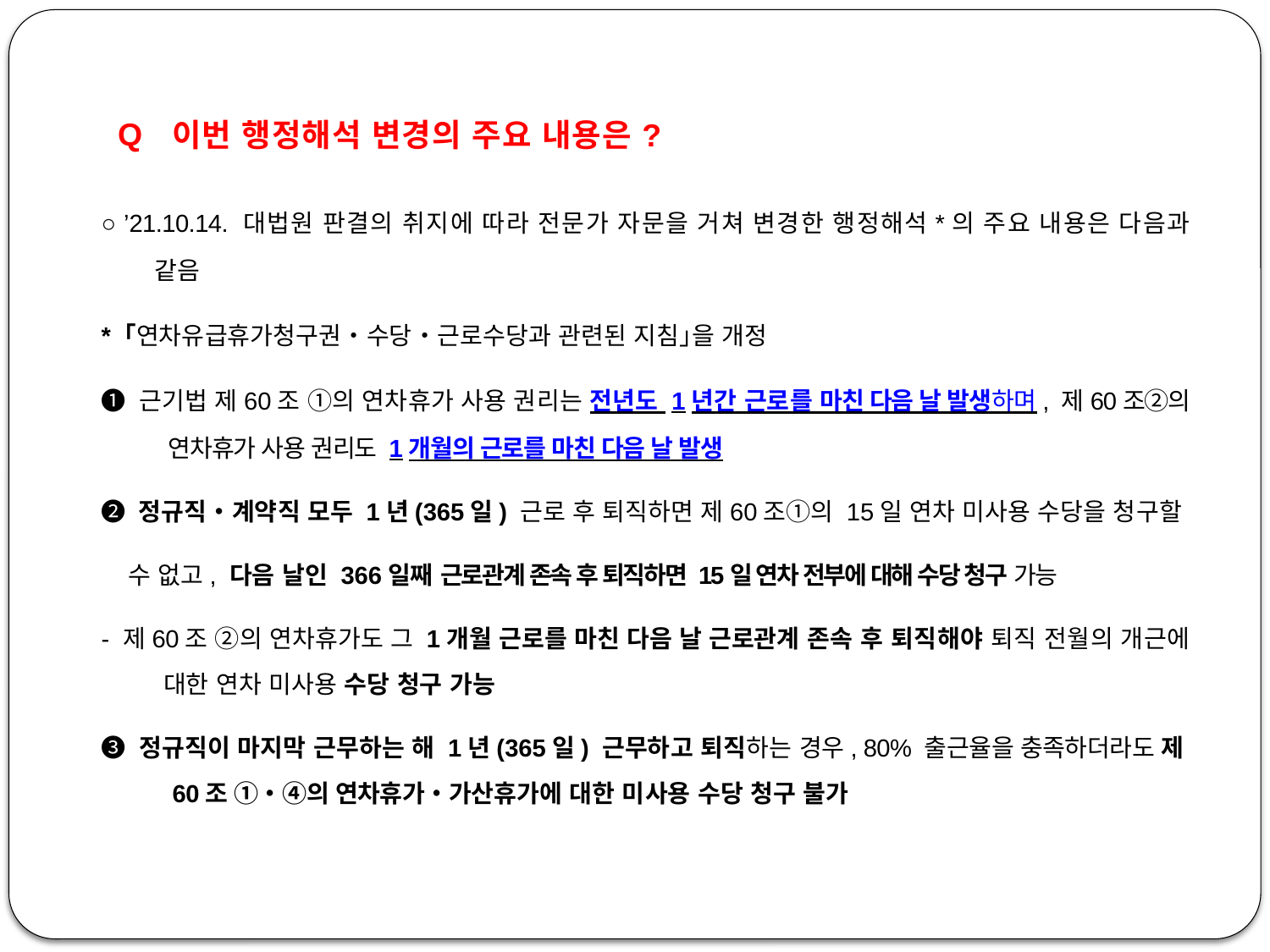

○ ’21.10.14. 대법원 판결의 취지에 따라 전문가 자문을 거쳐 변경한 행정해석*의 주요 내용은 다음과 같음
* ｢연차유급휴가청구권‧수당‧근로수당과 관련된 지침｣을 개정
➊ 근기법 제60조 ①의 연차휴가 사용 권리는 전년도 1년간 근로를 마친 다음 날 발생하며, 제60조②의 연차휴가 사용 권리도 1개월의 근로를 마친 다음 날 발생
➋ 정규직‧계약직 모두 1년(365일) 근로 후 퇴직하면 제60조①의 15일 연차 미사용 수당을 청구할
   수 없고, 다음 날인 366일째 근로관계 존속 후 퇴직하면 15일 연차 전부에 대해 수당 청구 가능
- 제60조 ②의 연차휴가도 그 1개월 근로를 마친 다음 날 근로관계 존속 후 퇴직해야 퇴직 전월의 개근에 대한 연차 미사용 수당 청구 가능
➌ 정규직이 마지막 근무하는 해 1년(365일) 근무하고 퇴직하는 경우, 80% 출근율을 충족하더라도 제60조 ①‧④의 연차휴가‧가산휴가에 대한 미사용 수당 청구 불가

| Q | 이번 행정해석 변경의 주요 내용은? |
| --- | --- |